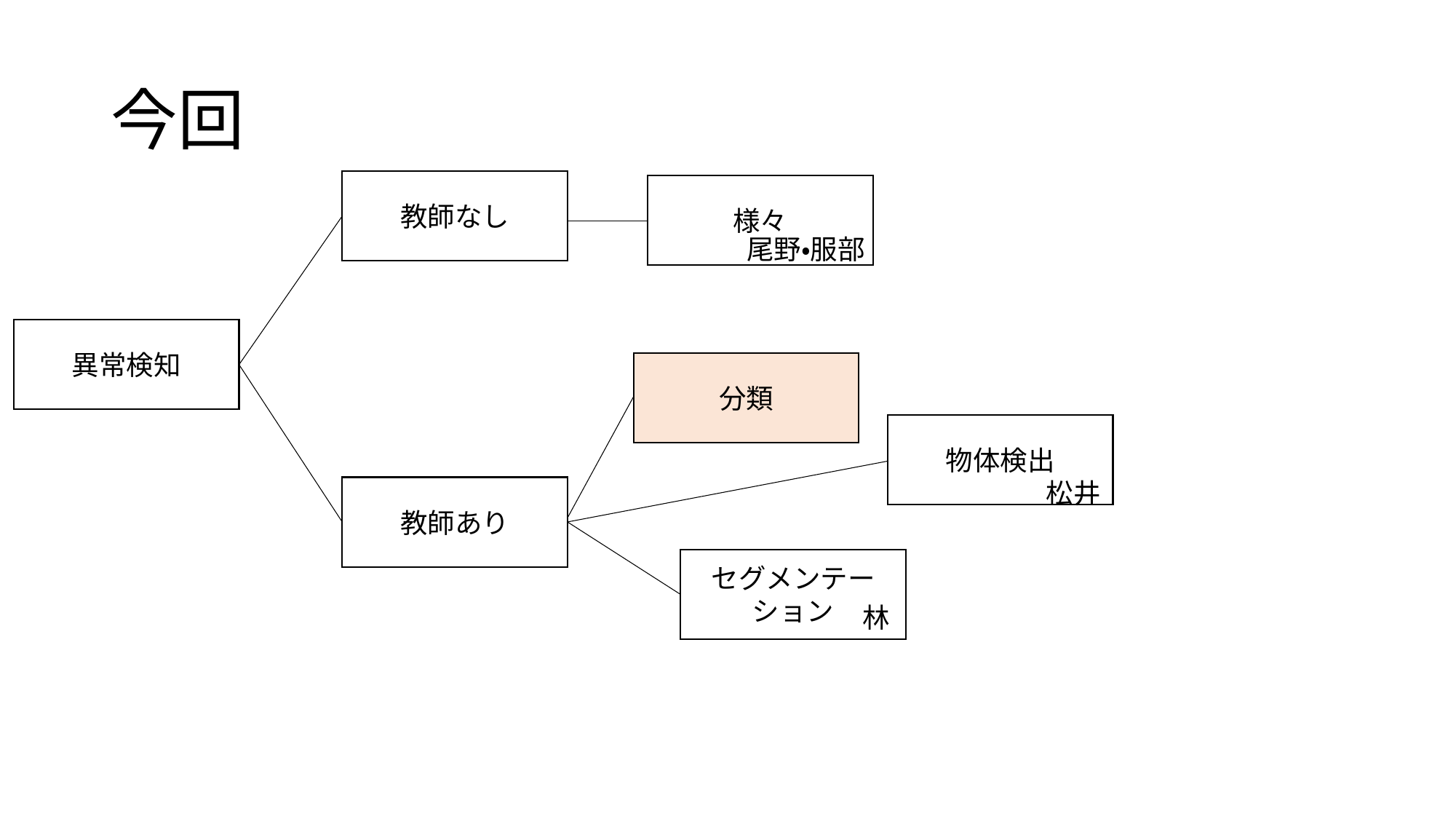

# 今回
教師なし
様々
尾野・服部
異常検知
分類

物体検出
松井
教師あり
セグメンテーション
林